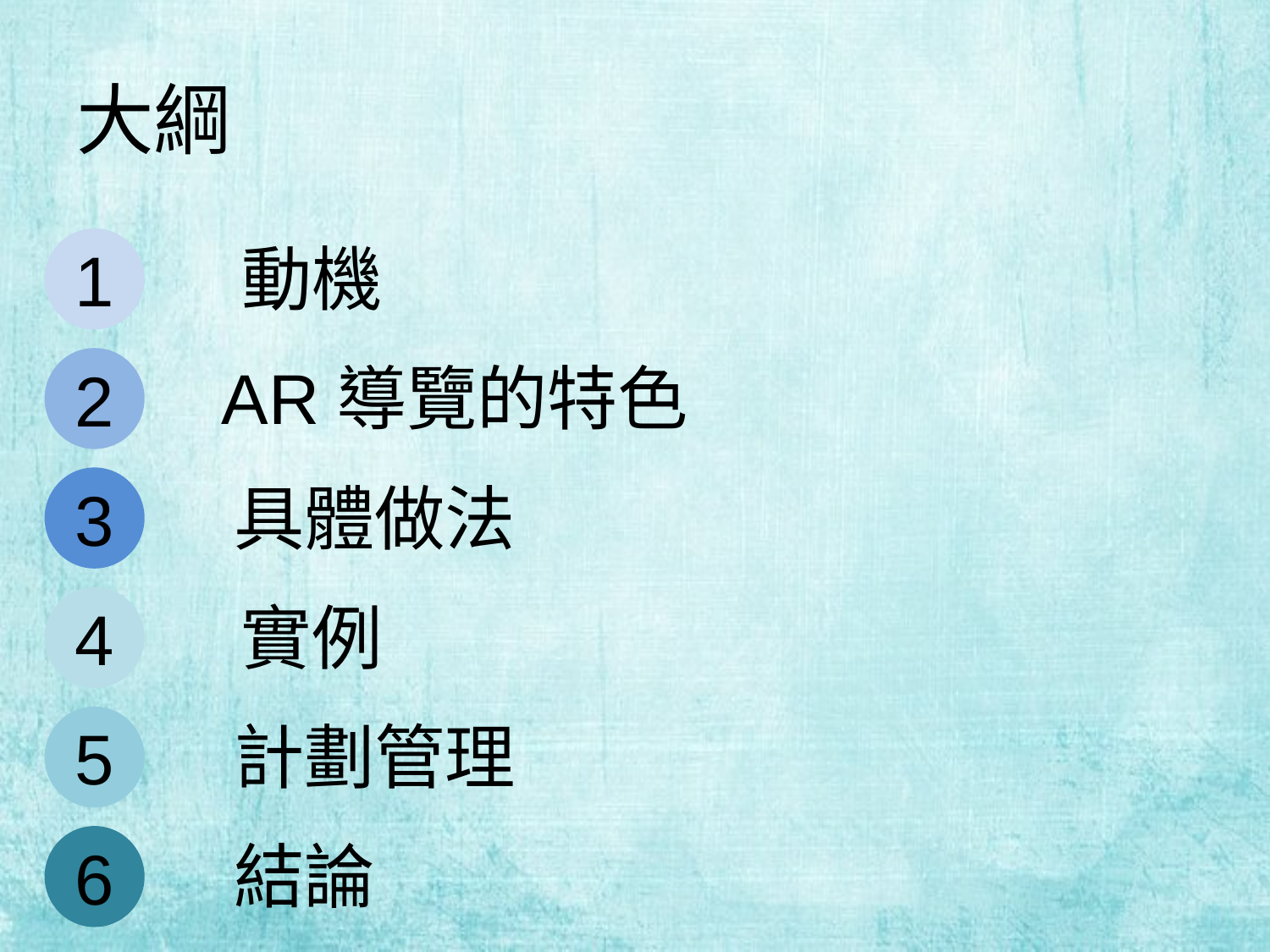

# 大綱
動機
1
AR導覽的特色
2
具體做法
3
 實例
4
計劃管理
5
結論
6